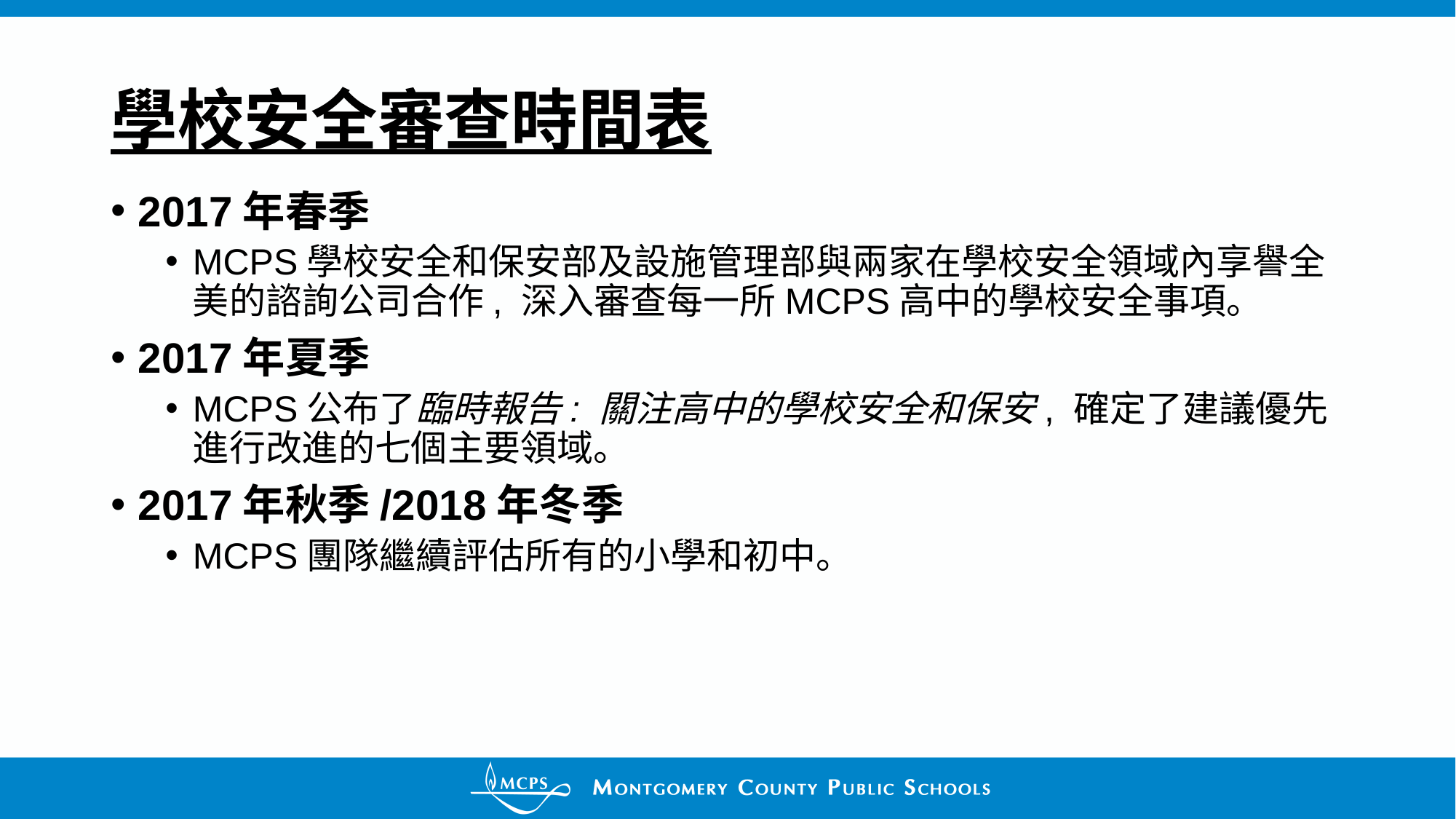

# 學校安全審查時間表
2017年春季
MCPS學校安全和保安部及設施管理部與兩家在學校安全領域內享譽全美的諮詢公司合作, 深入審查每一所MCPS高中的學校安全事項。
2017年夏季
MCPS公布了臨時報告: 關注高中的學校安全和保安, 確定了建議優先進行改進的七個主要領域。
2017年秋季/2018年冬季
MCPS團隊繼續評估所有的小學和初中。